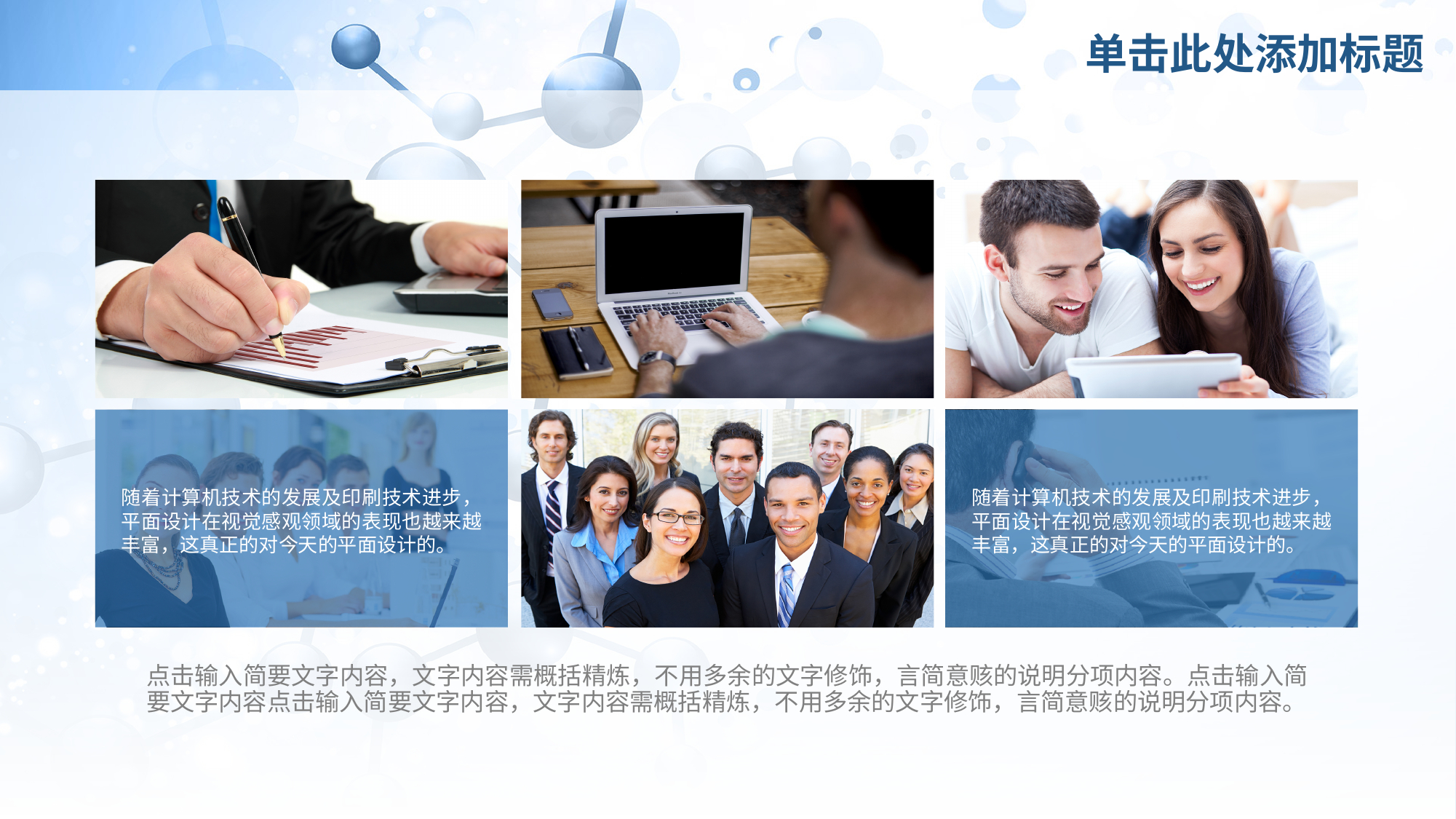

# 单击此处添加标题

随着计算机技术的发展及印刷技术进步，平面设计在视觉感观领域的表现也越来越丰富，这真正的对今天的平面设计的。
随着计算机技术的发展及印刷技术进步，平面设计在视觉感观领域的表现也越来越丰富，这真正的对今天的平面设计的。
点击输入简要文字内容，文字内容需概括精炼，不用多余的文字修饰，言简意赅的说明分项内容。点击输入简要文字内容点击输入简要文字内容，文字内容需概括精炼，不用多余的文字修饰，言简意赅的说明分项内容。